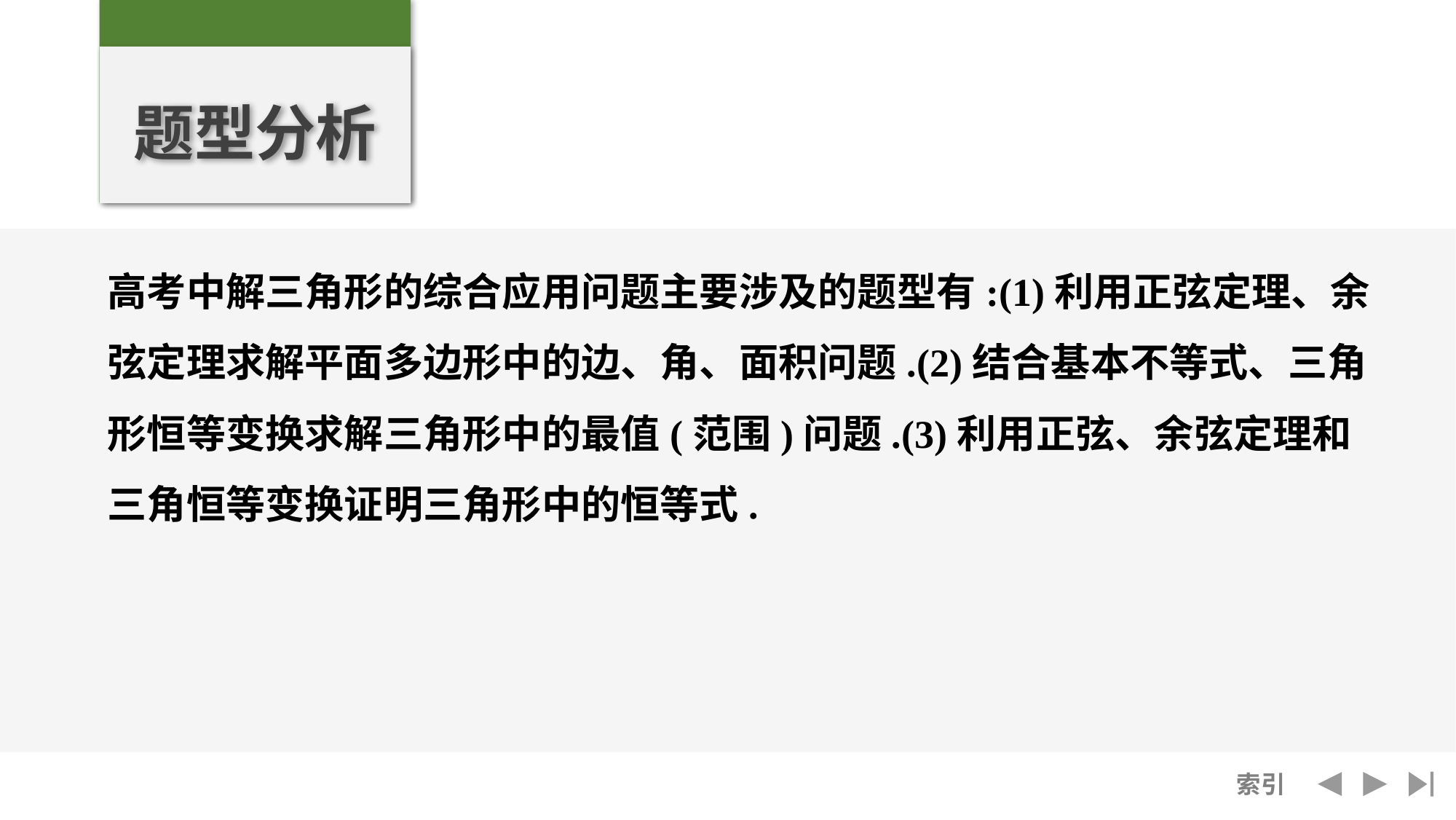

高考中解三角形的综合应用问题主要涉及的题型有:(1)利用正弦定理、余弦定理求解平面多边形中的边、角、面积问题.(2)结合基本不等式、三角形恒等变换求解三角形中的最值(范围)问题.(3)利用正弦、余弦定理和三角恒等变换证明三角形中的恒等式.